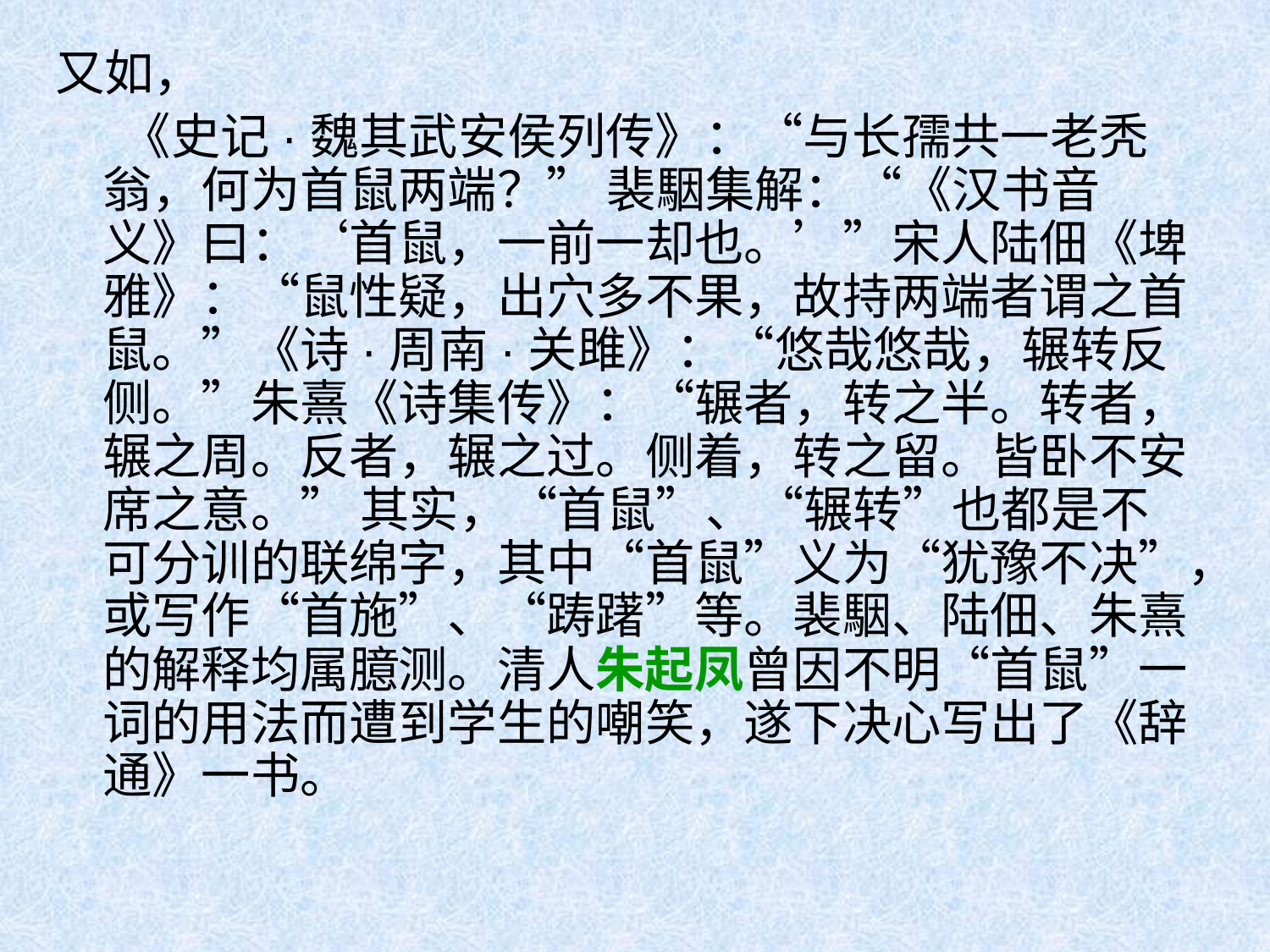

又如，
     《史记·魏其武安侯列传》：“与长孺共一老秃翁，何为首鼠两端？” 裴駰集解：“《汉书音义》曰：‘首鼠，一前一却也。’”宋人陆佃《埤雅》：“鼠性疑，出穴多不果，故持两端者谓之首鼠。”《诗·周南·关雎》：“悠哉悠哉，辗转反侧。”朱熹《诗集传》：“辗者，转之半。转者，辗之周。反者，辗之过。侧着，转之留。皆卧不安席之意。” 其实，“首鼠”、“辗转”也都是不可分训的联绵字，其中“首鼠”义为“犹豫不决”，或写作“首施”、“踌躇”等。裴駰、陆佃、朱熹的解释均属臆测。清人朱起凤曾因不明“首鼠”一词的用法而遭到学生的嘲笑，遂下决心写出了《辞通》一书。